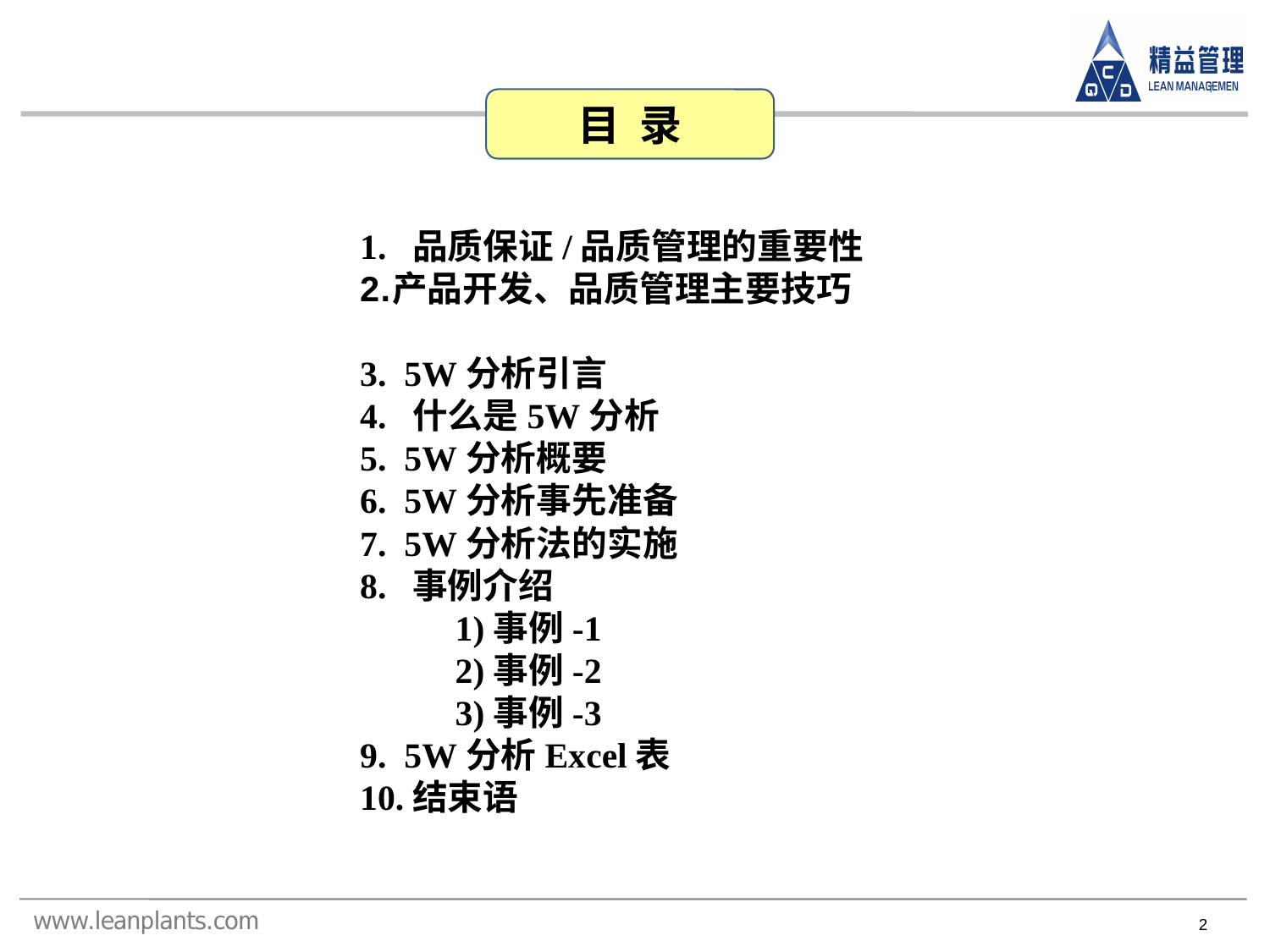

目  录
1.  品质保证/品质管理的重要性
产品开发、品质管理主要技巧

3.  5W分析引言
4.  什么是5W分析
5.  5W分析概要
6.  5W分析事先准备
7.  5W分析法的实施
8.  事例介绍
　　  1)事例-1
　　  2)事例-2
　　  3)事例-3
9.  5W分析Excel表
10.结束语